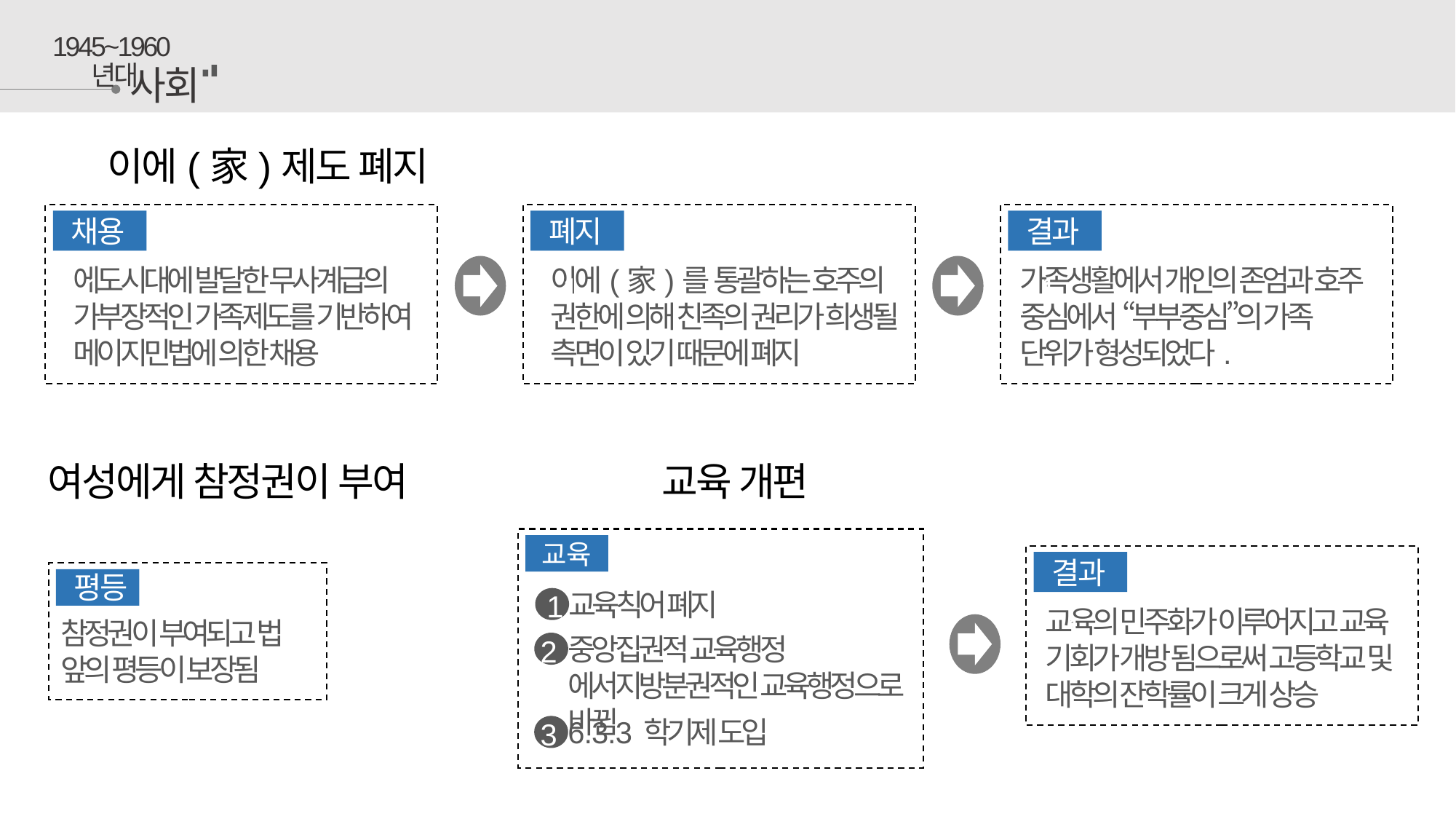

1945~1960년대

사회
이에(家)제도 폐지

채용
에도시대에 발달한 무사계급의 가부장적인 가족제도를 기반하여 메이지민법에 의한 채용
1

폐지
이에(家)를  통괄하는 호주의 권한에 의해 친족의 권리가 희생될 측면이 있기 때문에 폐지
1

결과
가족생활에서 개인의 존엄과 호주 중심에서 “부부중심”의 가족 단위가 형성되었다.
1

여성에게 참정권이 부여
교육 개편

교육

교육칙어 폐지
1

중앙집권적 교육행정 에서지방분권적인 교육행정으로 바뀜

2
6 . 3 . 3 학기제 도입

3

결과
교육의 민주화가 이루어지고 교육 기회가 개방 됨으로써 고등학교 및 대학의 잔학률이 크게 상승
1

평등
참정권이 부여되고 법 앞의 평등이 보장됨